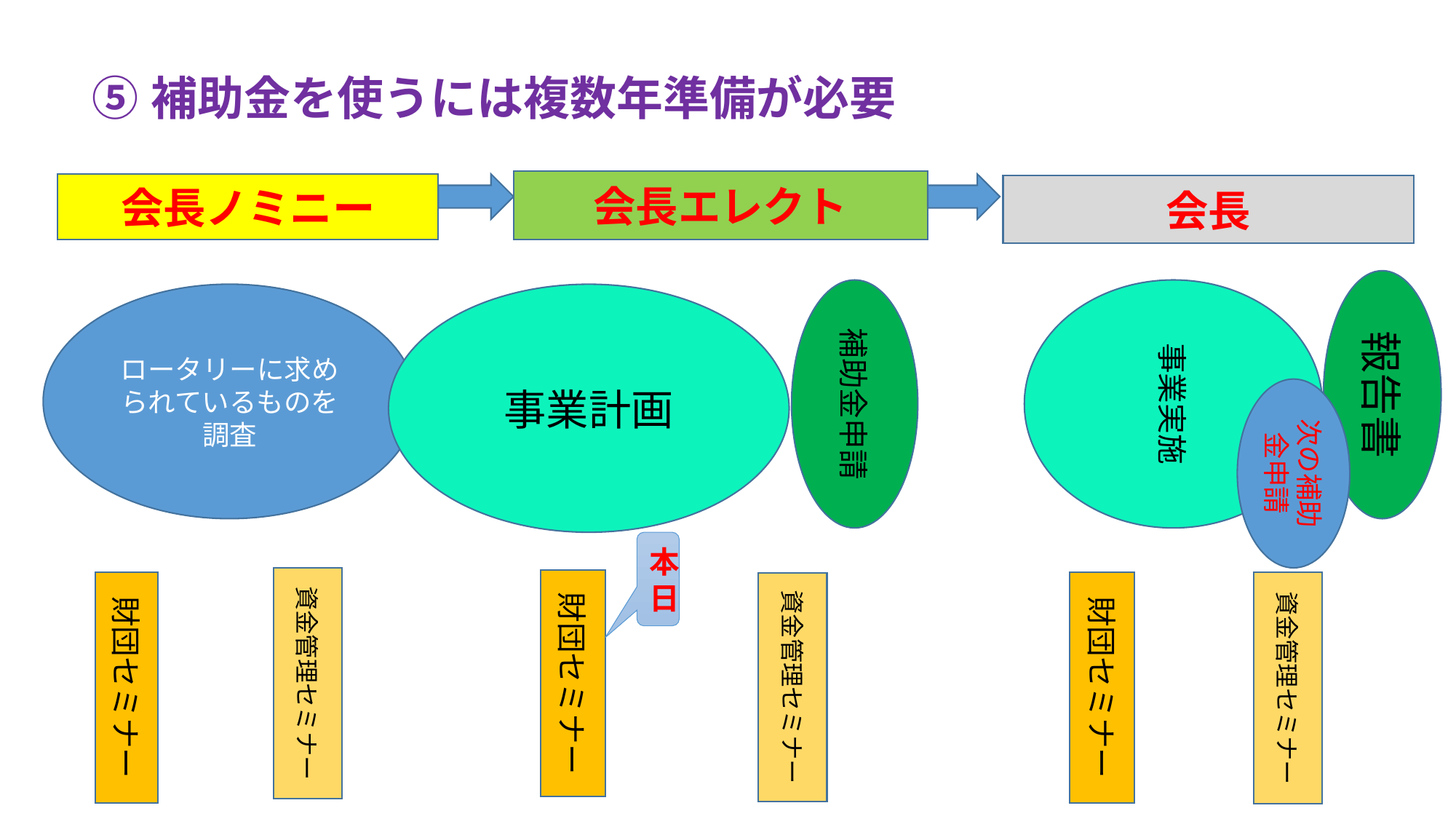

# ⑤補助金を使うには複数年準備が必要
会長エレクト
会長ノミニー

会長
報告書
補助金申請
事業実施
ロータリーに求められているものを調査
事業計画
次の補助金申請
本日
資金管理セミナー
財団セミナー
財団セミナー
財団セミナー
資金管理セミナー
資金管理セミナー